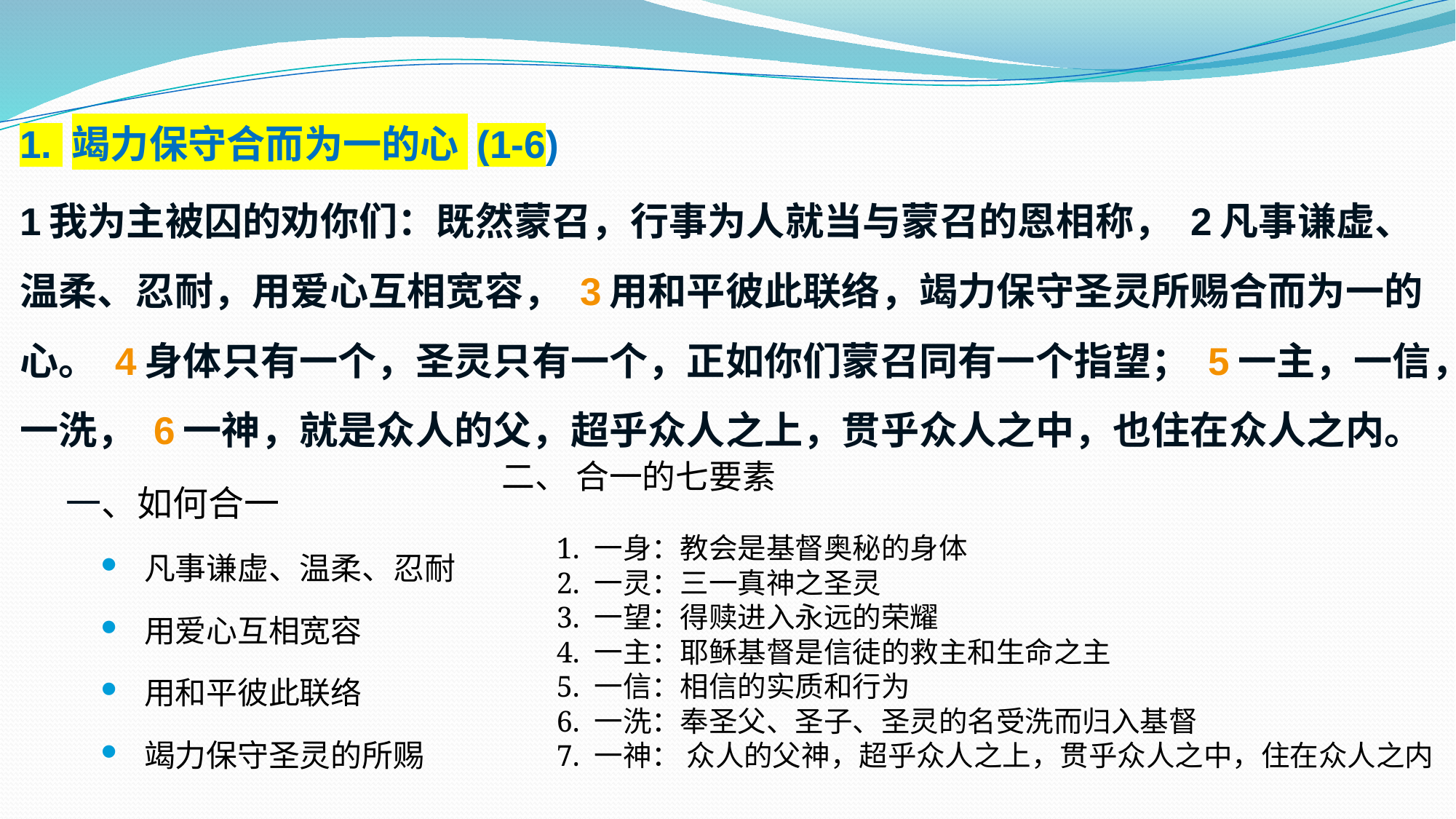

1. 竭力保守合而为一的心 (1-6)
1 我为主被囚的劝你们：既然蒙召，行事为人就当与蒙召的恩相称， 2 凡事谦虚、温柔、忍耐，用爱心互相宽容， 3 用和平彼此联络，竭力保守圣灵所赐合而为一的心。 4 身体只有一个，圣灵只有一个，正如你们蒙召同有一个指望； 5 一主，一信，一洗， 6 一神，就是众人的父，超乎众人之上，贯乎众人之中，也住在众人之内。
一、如何合一
凡事谦虚、温柔、忍耐
用爱心互相宽容
用和平彼此联络
竭力保守圣灵的所赐
二、 合一的七要素

1. 一身：教会是基督奥秘的身体
2. 一灵：三一真神之圣灵
3. 一望：得赎进入永远的荣耀
4. 一主：耶稣基督是信徒的救主和生命之主
5. 一信：相信的实质和行为
6. 一洗：奉圣父、圣子、圣灵的名受洗而归入基督
7. 一神： 众人的父神，超乎众人之上，贯乎众人之中，住在众人之内